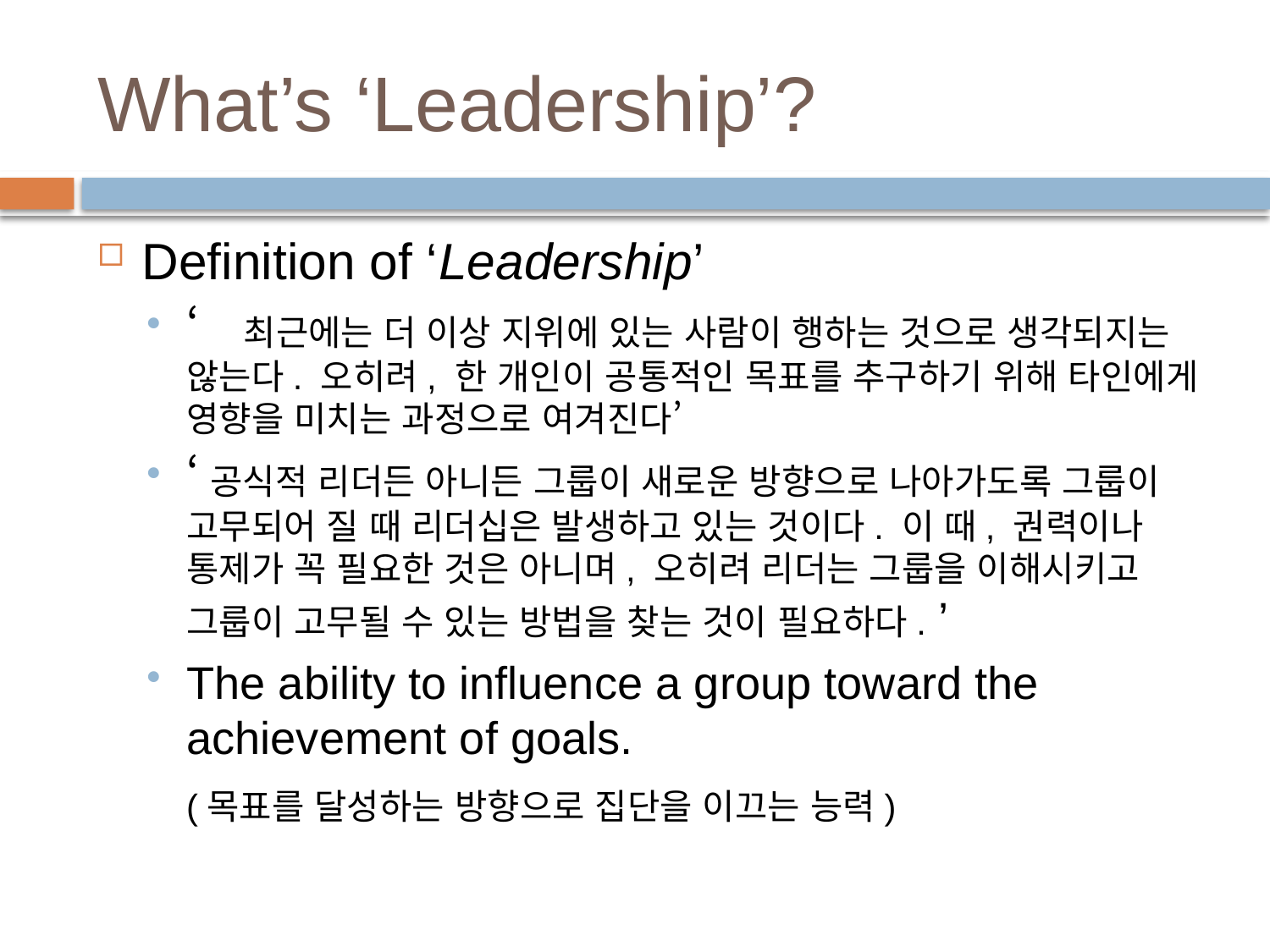

# What’s ‘Leadership’?
Definition of ‘Leadership’
‘최근에는 더 이상 지위에 있는 사람이 행하는 것으로 생각되지는 않는다. 오히려, 한 개인이 공통적인 목표를 추구하기 위해 타인에게 영향을 미치는 과정으로 여겨진다’
‘공식적 리더든 아니든 그룹이 새로운 방향으로 나아가도록 그룹이 고무되어 질 때 리더십은 발생하고 있는 것이다. 이 때, 권력이나 통제가 꼭 필요한 것은 아니며, 오히려 리더는 그룹을 이해시키고 그룹이 고무될 수 있는 방법을 찾는 것이 필요하다. ’
The ability to influence a group toward the achievement of goals.
   (목표를 달성하는 방향으로 집단을 이끄는 능력)